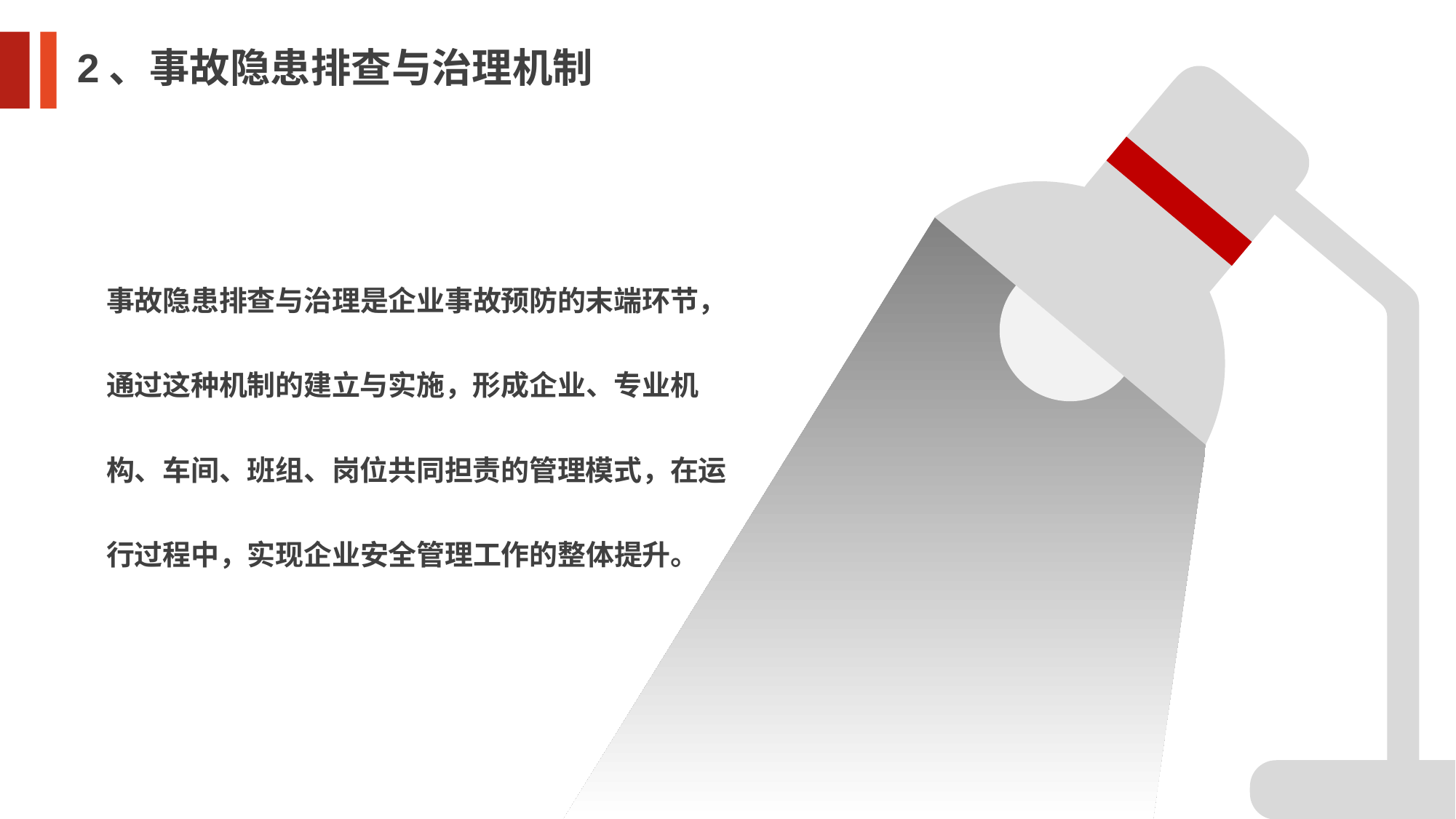

2、事故隐患排查与治理机制

事故隐患排查与治理是企业事故预防的末端环节，通过这种机制的建立与实施，形成企业、专业机构、车间、班组、岗位共同担责的管理模式，在运行过程中，实现企业安全管理工作的整体提升。